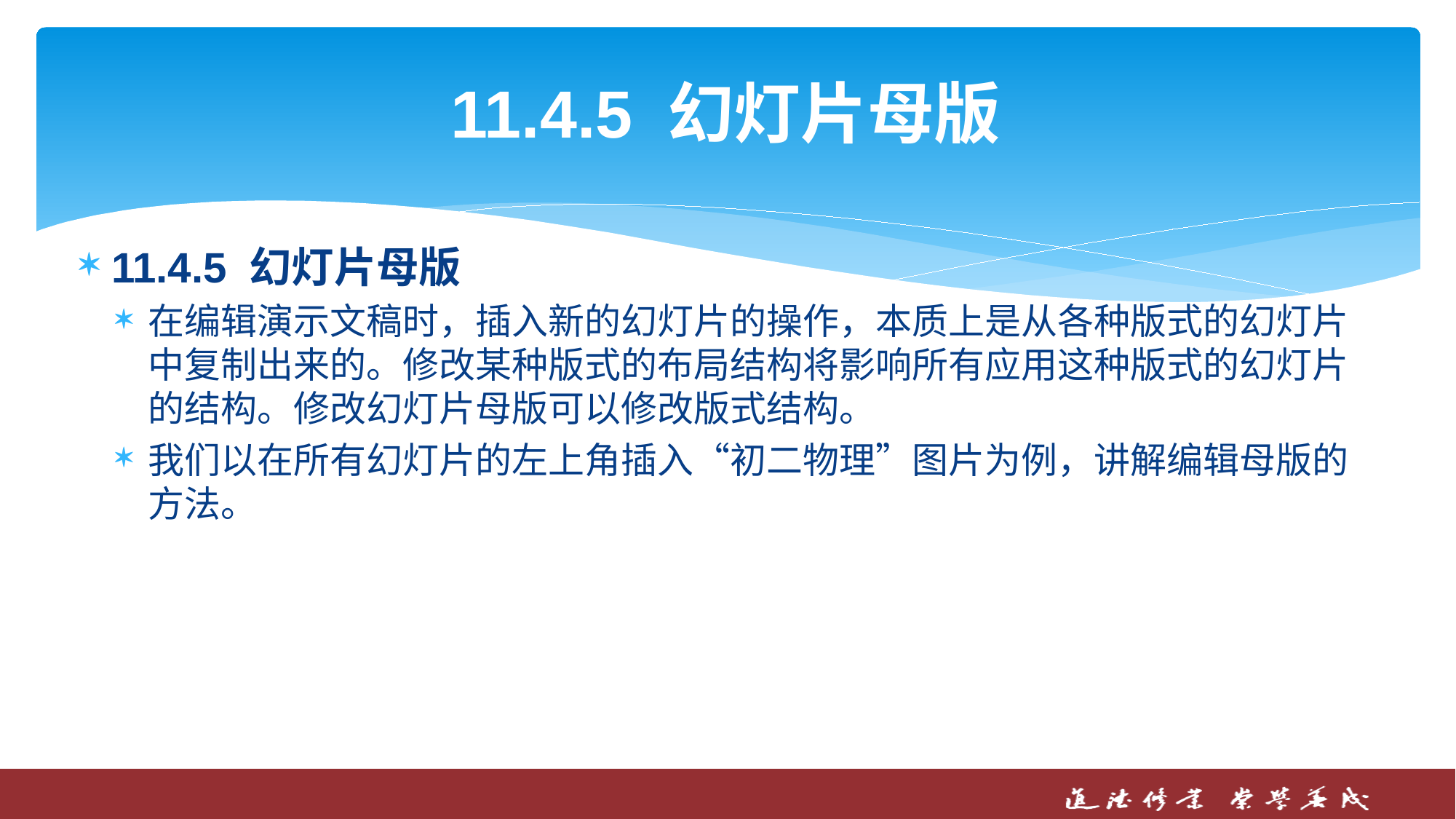

# 11.4.5 幻灯片母版
11.4.5 幻灯片母版
在编辑演示文稿时，插入新的幻灯片的操作，本质上是从各种版式的幻灯片中复制出来的。修改某种版式的布局结构将影响所有应用这种版式的幻灯片的结构。修改幻灯片母版可以修改版式结构。
我们以在所有幻灯片的左上角插入“初二物理”图片为例，讲解编辑母版的方法。